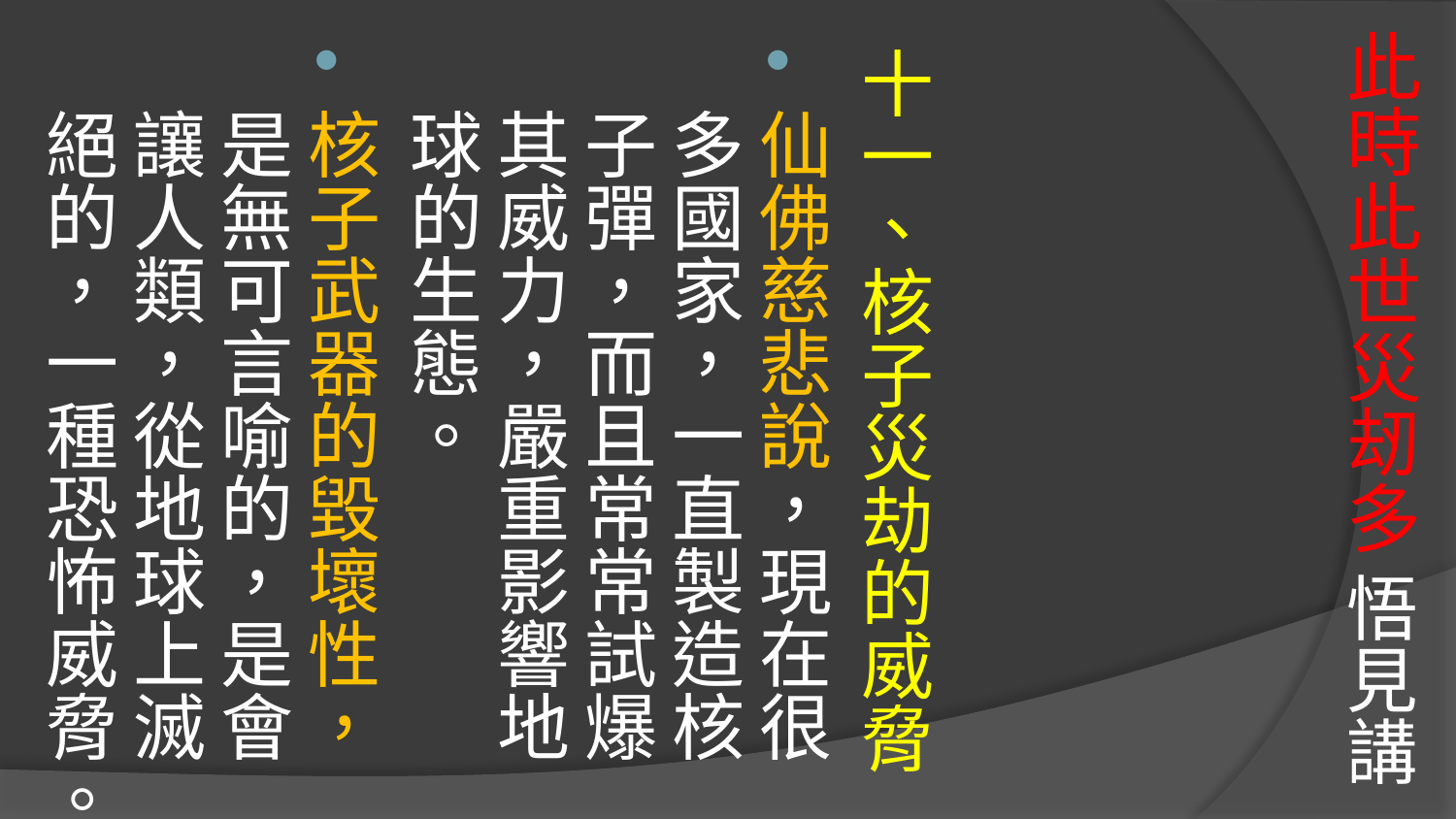

# 此時此世災刼多 悟見講
十一、核子災劫的威脅
仙佛慈悲說，現在很多國家，一直製造核子彈，而且常常試爆其威力，嚴重影響地球的生態。
核子武器的毀壞性，是無可言喻的，是會讓人類，從地球上滅絕的，一種恐怖威脅。